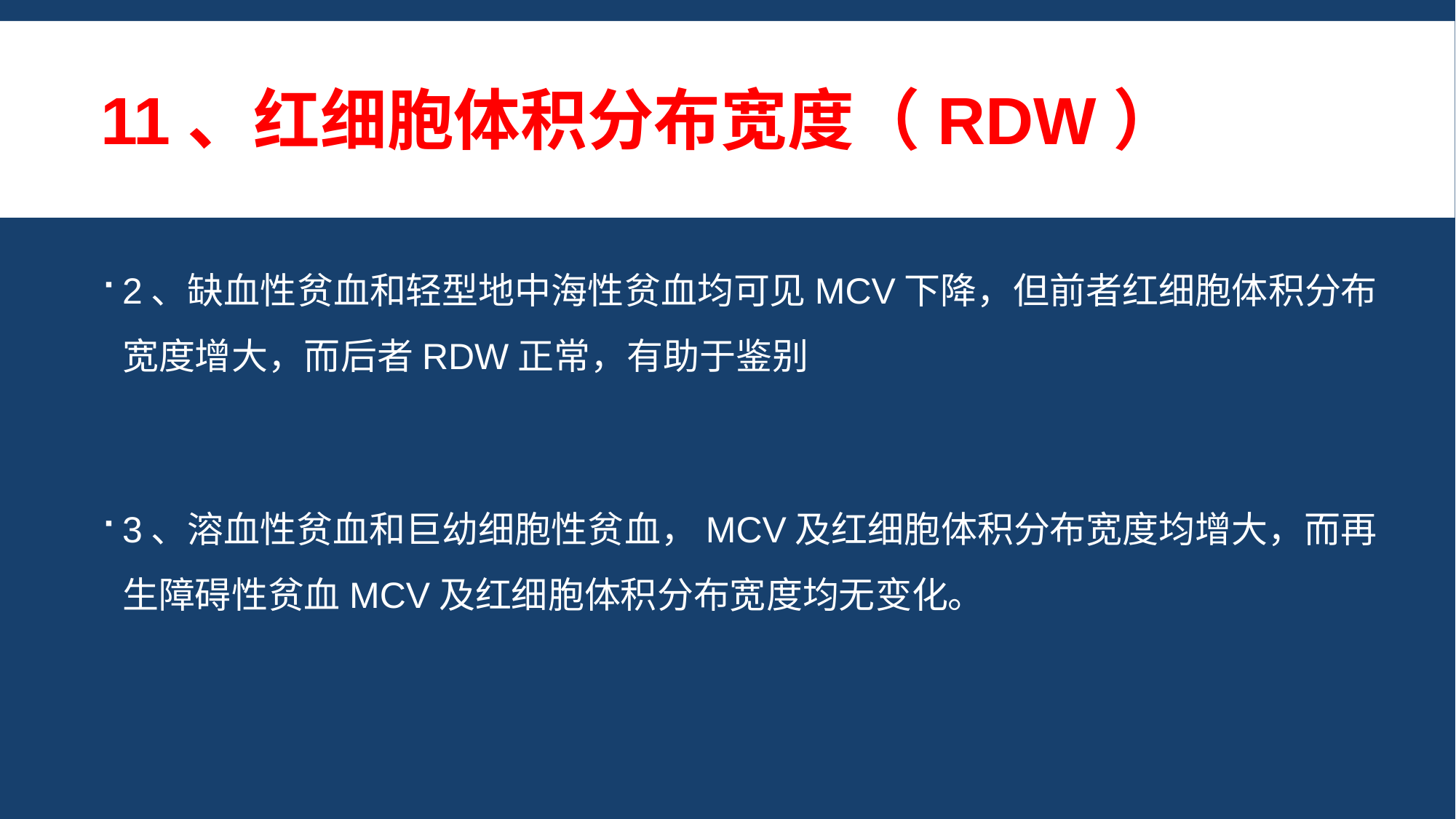

# 11、红细胞体积分布宽度（RDW）
2、缺血性贫血和轻型地中海性贫血均可见MCV下降，但前者红细胞体积分布宽度增大，而后者RDW正常，有助于鉴别

3、溶血性贫血和巨幼细胞性贫血，MCV及红细胞体积分布宽度均增大，而再生障碍性贫血MCV及红细胞体积分布宽度均无变化。